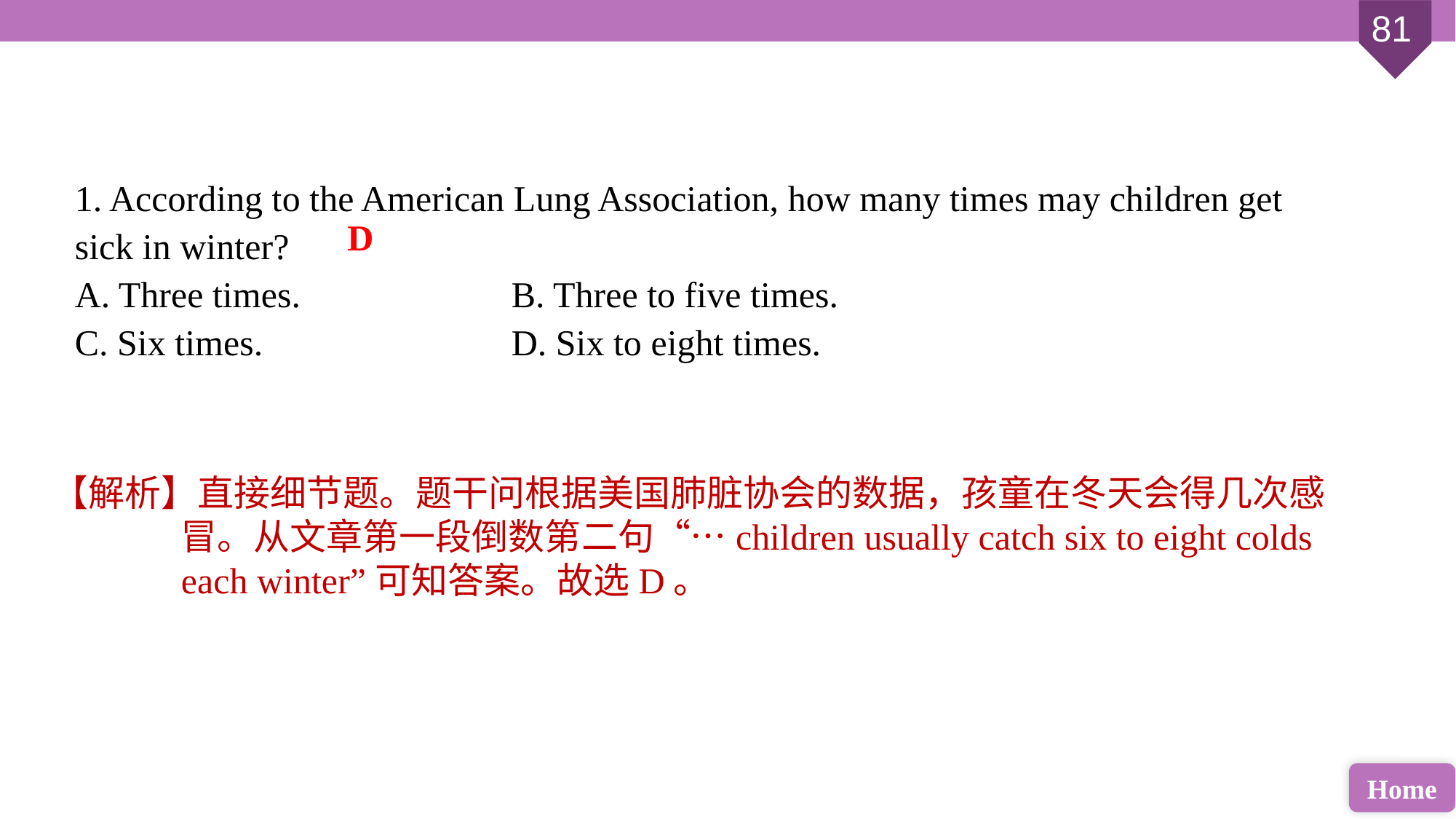

1. According to the American Lung Association, how many times may children get sick in winter?
A. Three times. 		B. Three to five times.
C. Six times. 			D. Six to eight times.
D
【解析】直接细节题。题干问根据美国肺脏协会的数据，孩童在冬天会得几次感冒。从文章第一段倒数第二句“…children usually catch six to eight colds each winter”可知答案。故选D。